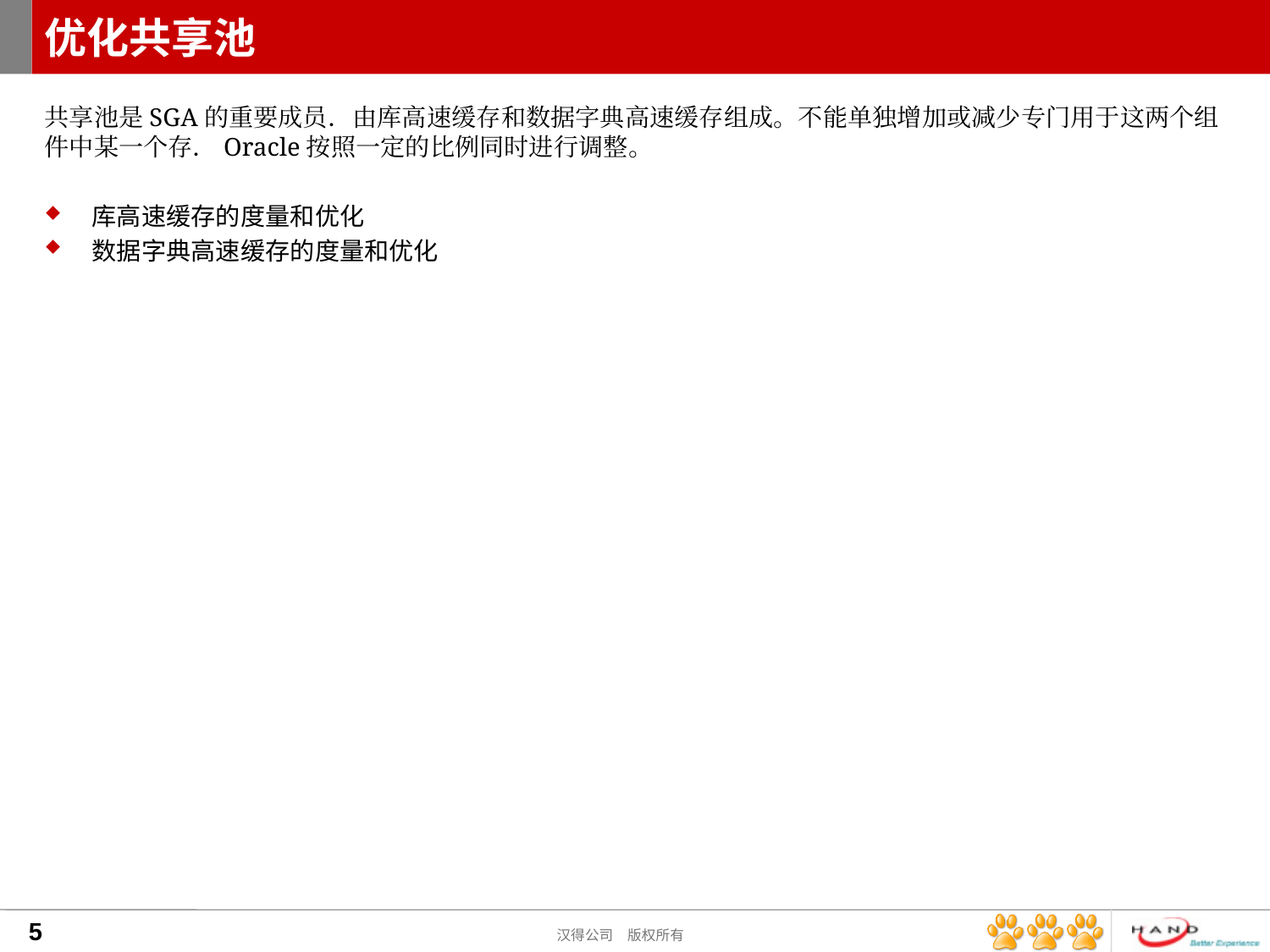

# 优化共享池
共享池是SGA的重要成员．由库高速缓存和数据字典高速缓存组成。不能单独增加或减少专门用于这两个组件中某一个存．Oracle按照一定的比例同时进行调整。

库高速缓存的度量和优化
数据字典高速缓存的度量和优化
5